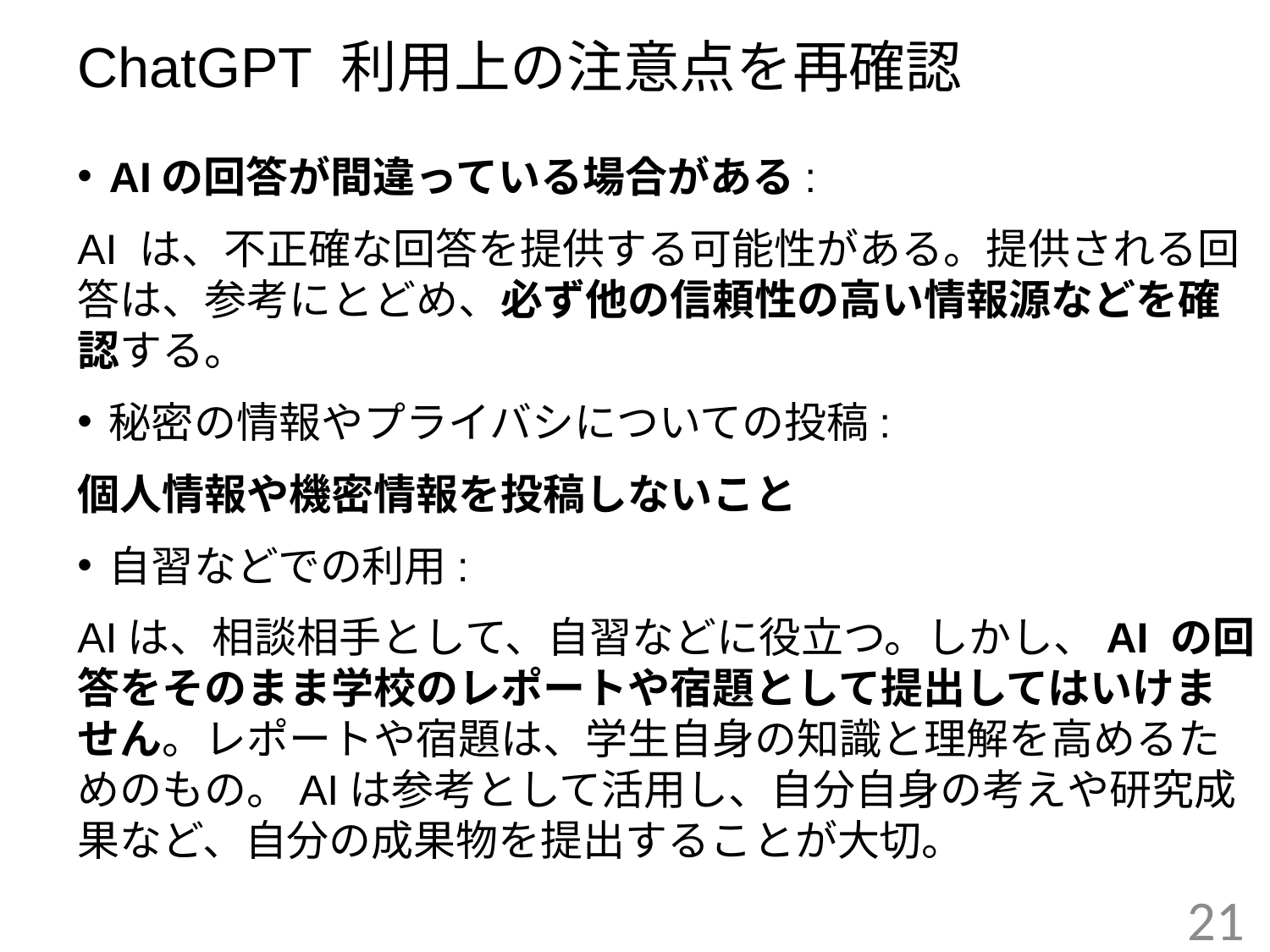

# ChatGPT 利用上の注意点を再確認
AIの回答が間違っている場合がある:
AI は、不正確な回答を提供する可能性がある。提供される回答は、参考にとどめ、必ず他の信頼性の高い情報源などを確認する。
秘密の情報やプライバシについての投稿:
個人情報や機密情報を投稿しないこと
自習などでの利用:
AIは、相談相手として、自習などに役立つ。しかし、AI の回答をそのまま学校のレポートや宿題として提出してはいけません。レポートや宿題は、学生自身の知識と理解を高めるためのもの。AIは参考として活用し、自分自身の考えや研究成果など、自分の成果物を提出することが大切。

21